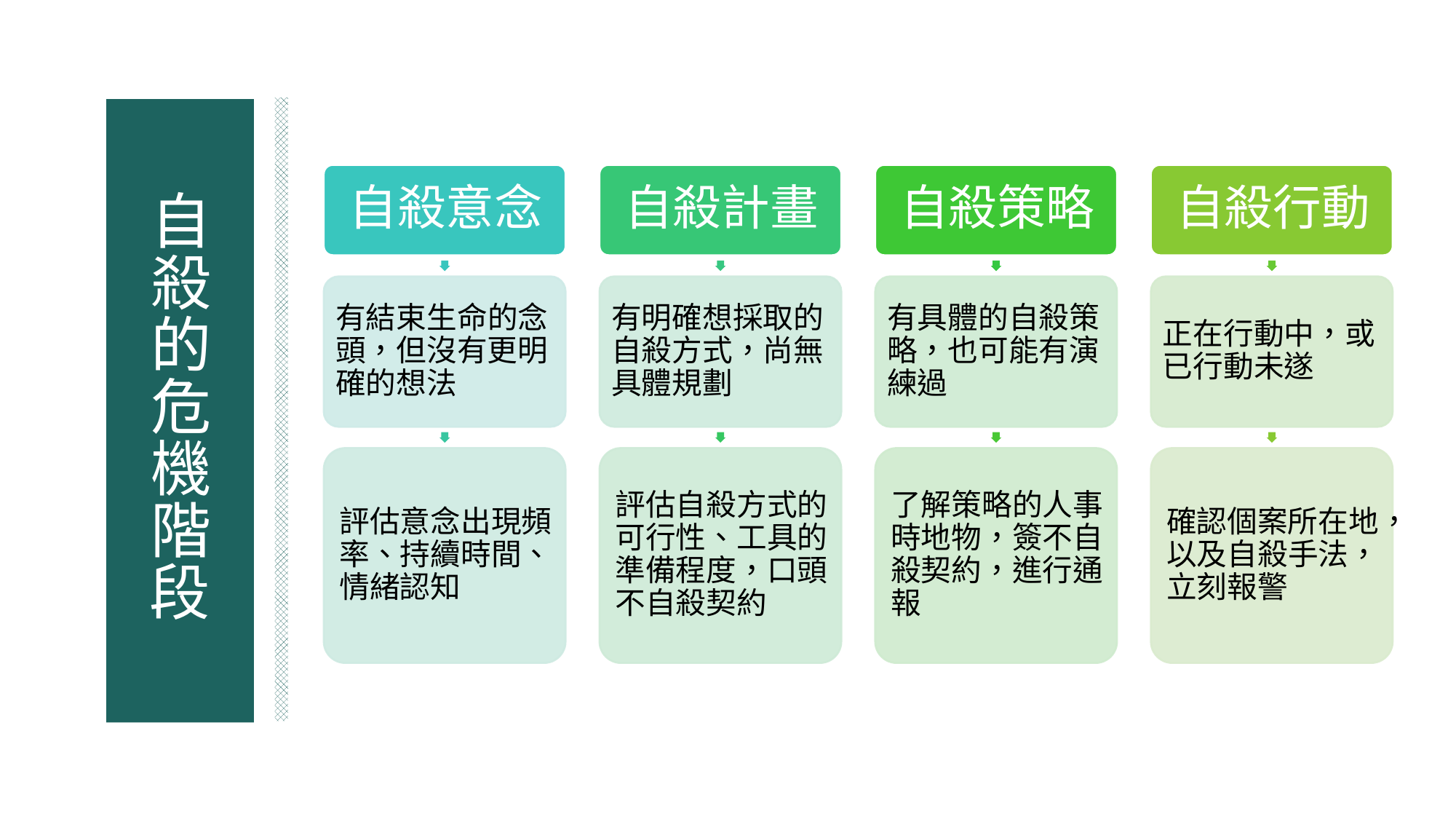

自殺意念
有結束生命的念頭，但沒有更明確的想法
評估意念出現頻率、持續時間、情緒認知
自殺計畫
有明確想採取的自殺方式，尚無具體規劃
評估自殺方式的可行性、工具的準備程度，口頭不自殺契約
自殺策略
有具體的自殺策略，也可能有演練過
了解策略的人事時地物，簽不自殺契約，進行通報
自殺行動
正在行動中，或已行動未遂
確認個案所在地，以及自殺手法，立刻報警
# 自殺的危機階段